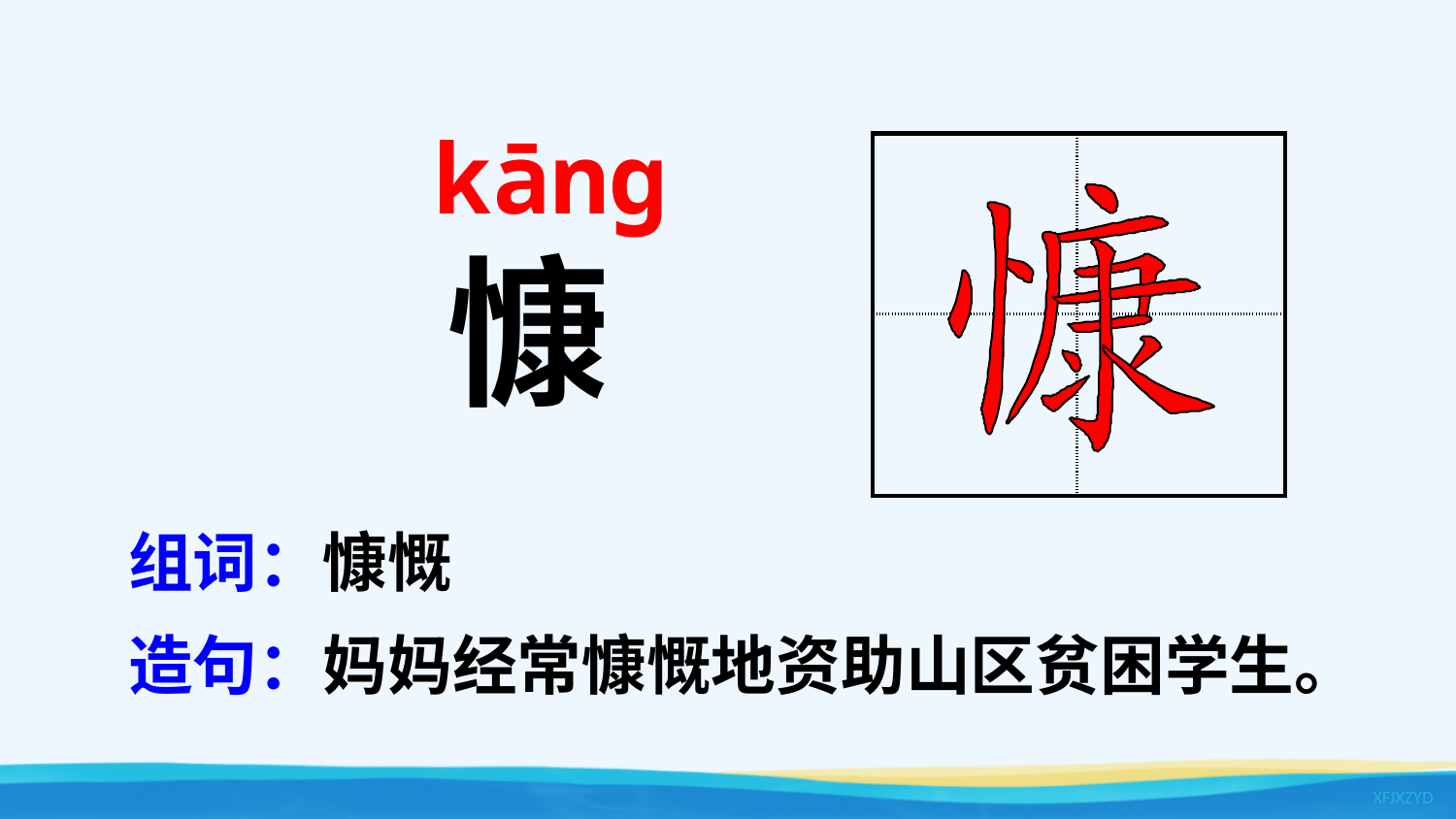

kānɡ
|  |  |
| --- | --- |
|  |  |

慷

组词：慷慨
造句：妈妈经常慷慨地资助山区贫困学生。